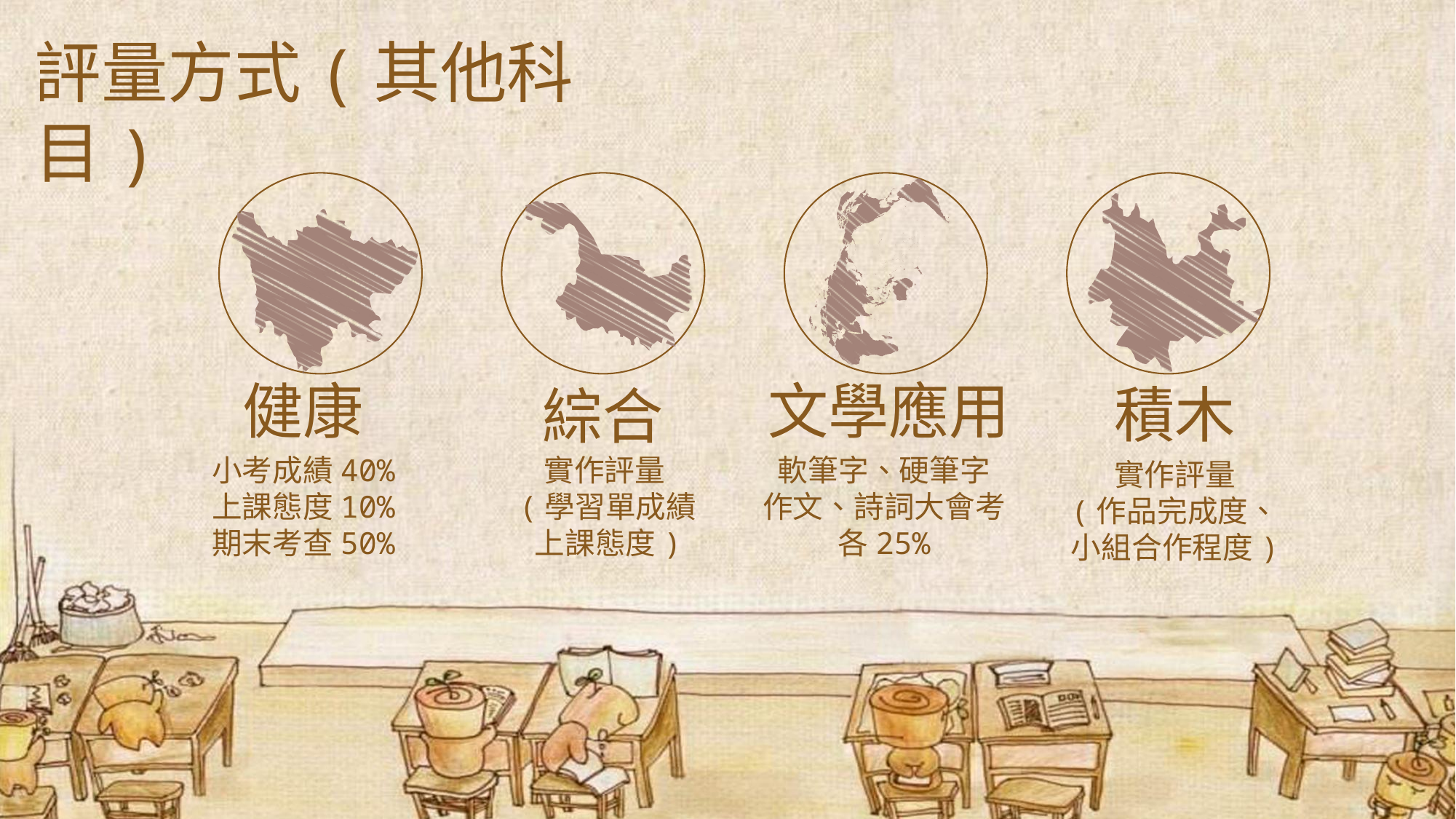

評量方式(其他科目)

文學應用
健康
積木
綜合

軟筆字、硬筆字
作文、詩詞大會考
各25%

實作評量
(學習單成績
上課態度)

小考成績40%
上課態度10%
期末考查50%

實作評量
(作品完成度、
小組合作程度)